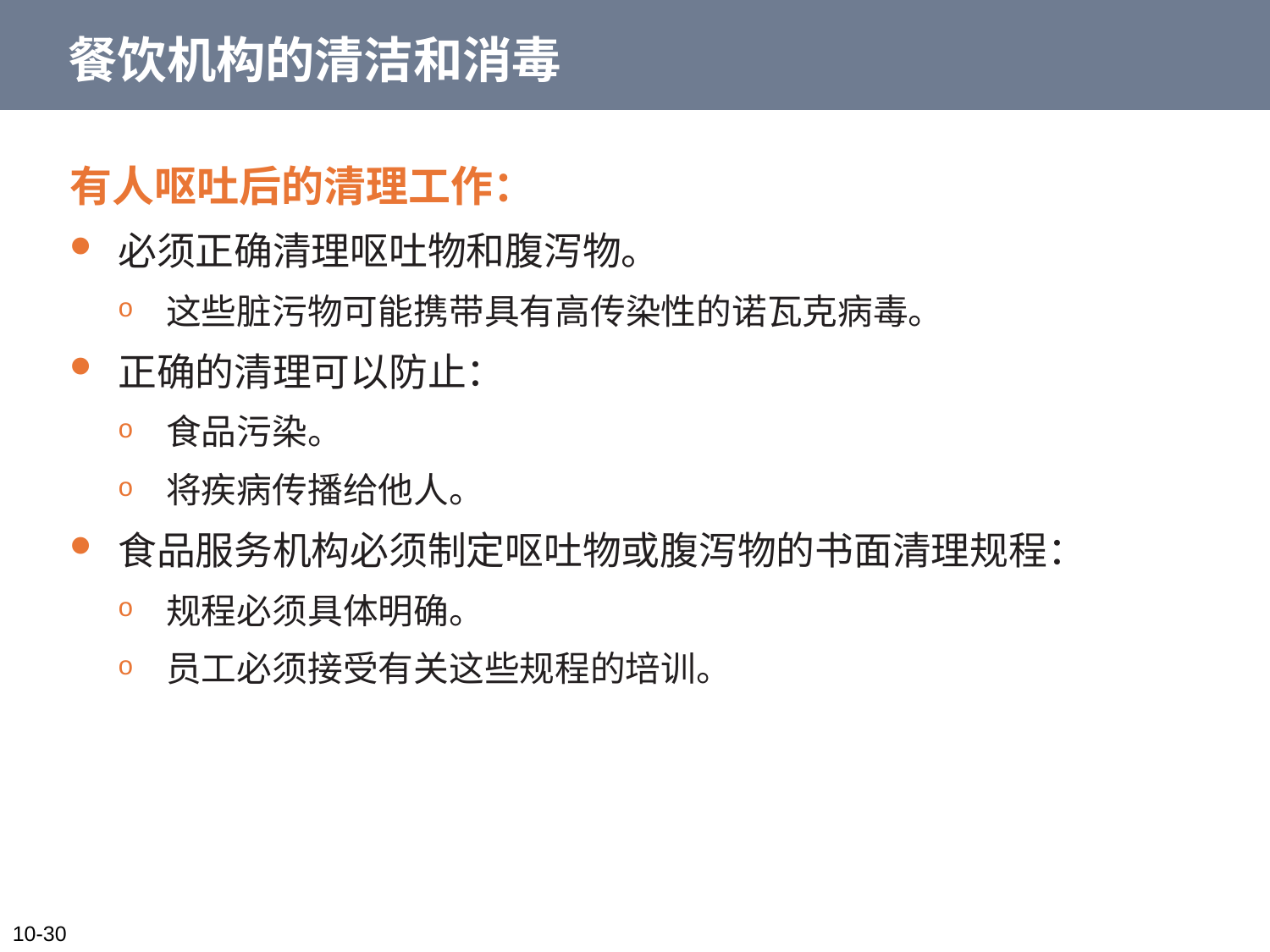

# 餐饮机构的清洁和消毒
有人呕吐后的清理工作：
必须正确清理呕吐物和腹泻物。
这些脏污物可能携带具有高传染性的诺瓦克病毒。
正确的清理可以防止：
食品污染。
将疾病传播给他人。
食品服务机构必须制定呕吐物或腹泻物的书面清理规程：
规程必须具体明确。
员工必须接受有关这些规程的培训。

10-30